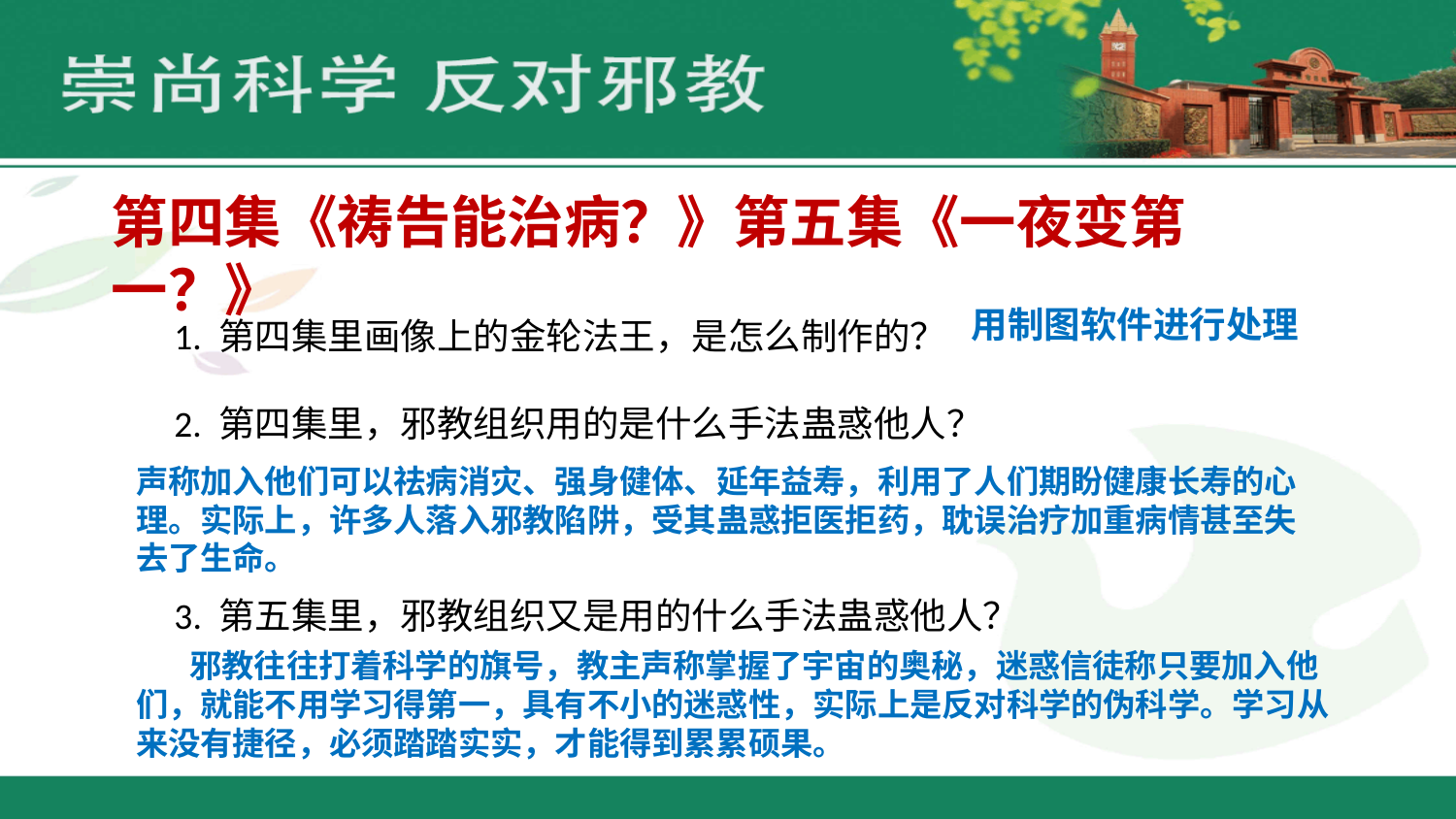

第四集《祷告能治病？》第五集《一夜变第一？》
1. 第四集里画像上的金轮法王，是怎么制作的？
2. 第四集里，邪教组织用的是什么手法蛊惑他人？
用制图软件进行处理
声称加入他们可以祛病消灾、强身健体、延年益寿，利用了人们期盼健康长寿的心理。实际上，许多人落入邪教陷阱，受其蛊惑拒医拒药，耽误治疗加重病情甚至失去了生命。
3. 第五集里，邪教组织又是用的什么手法蛊惑他人？
         邪教往往打着科学的旗号，教主声称掌握了宇宙的奥秘，迷惑信徒称只要加入他们，就能不用学习得第一，具有不小的迷惑性，实际上是反对科学的伪科学。学习从来没有捷径，必须踏踏实实，才能得到累累硕果。